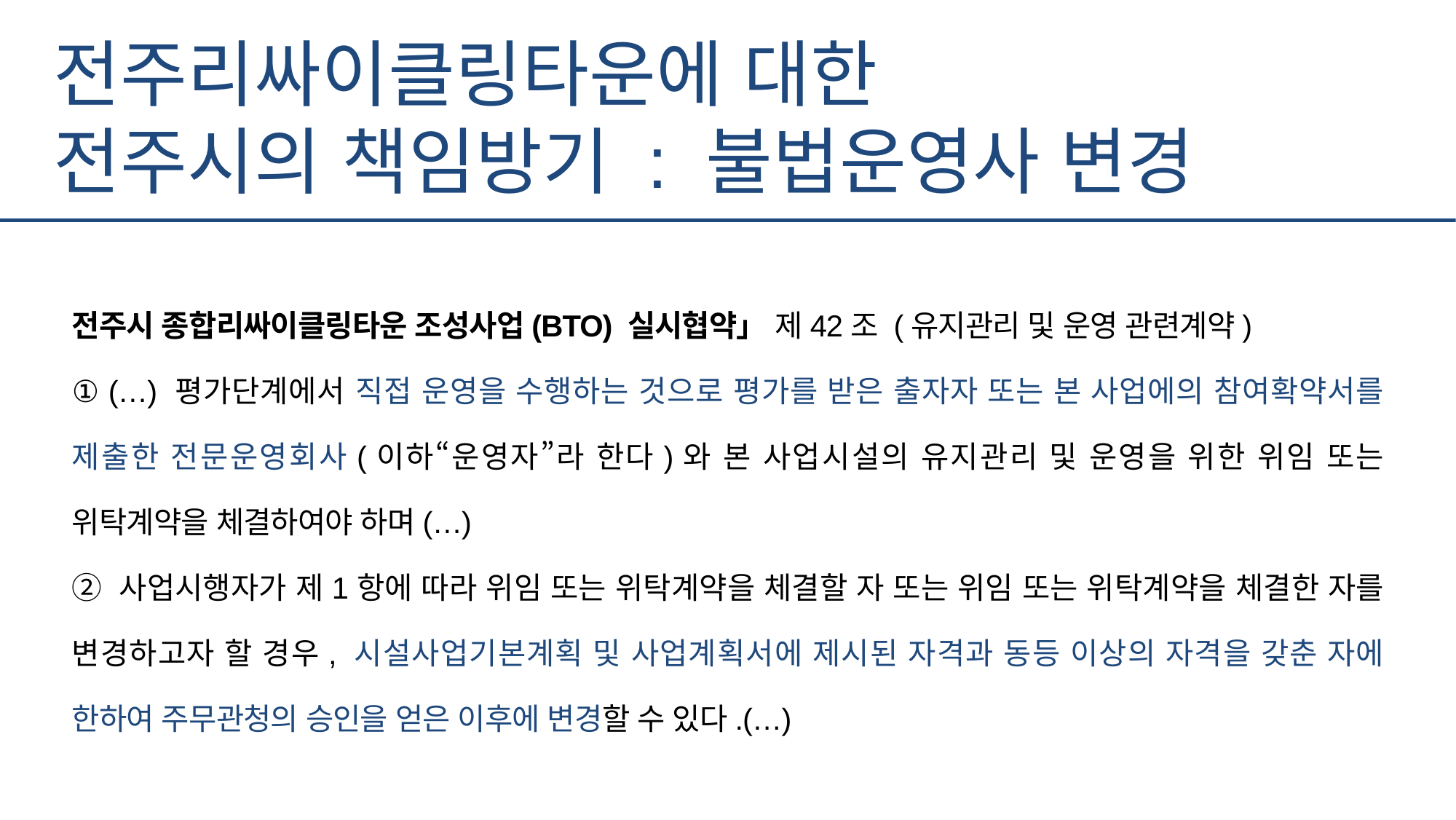

전주리싸이클링타운에 대한
전주시의 책임방기 : 불법운영사 변경
전주시 종합리싸이클링타운 조성사업(BTO) 실시협약」 제42조 (유지관리 및 운영 관련계약)
① (…) 평가단계에서 직접 운영을 수행하는 것으로 평가를 받은 출자자 또는 본 사업에의 참여확약서를 제출한 전문운영회사(이하“운영자”라 한다)와 본 사업시설의 유지관리 및 운영을 위한 위임 또는 위탁계약을 체결하여야 하며(…)
② 사업시행자가 제1항에 따라 위임 또는 위탁계약을 체결할 자 또는 위임 또는 위탁계약을 체결한 자를 변경하고자 할 경우, 시설사업기본계획 및 사업계획서에 제시된 자격과 동등 이상의 자격을 갖춘 자에 한하여 주무관청의 승인을 얻은 이후에 변경할 수 있다.(…)